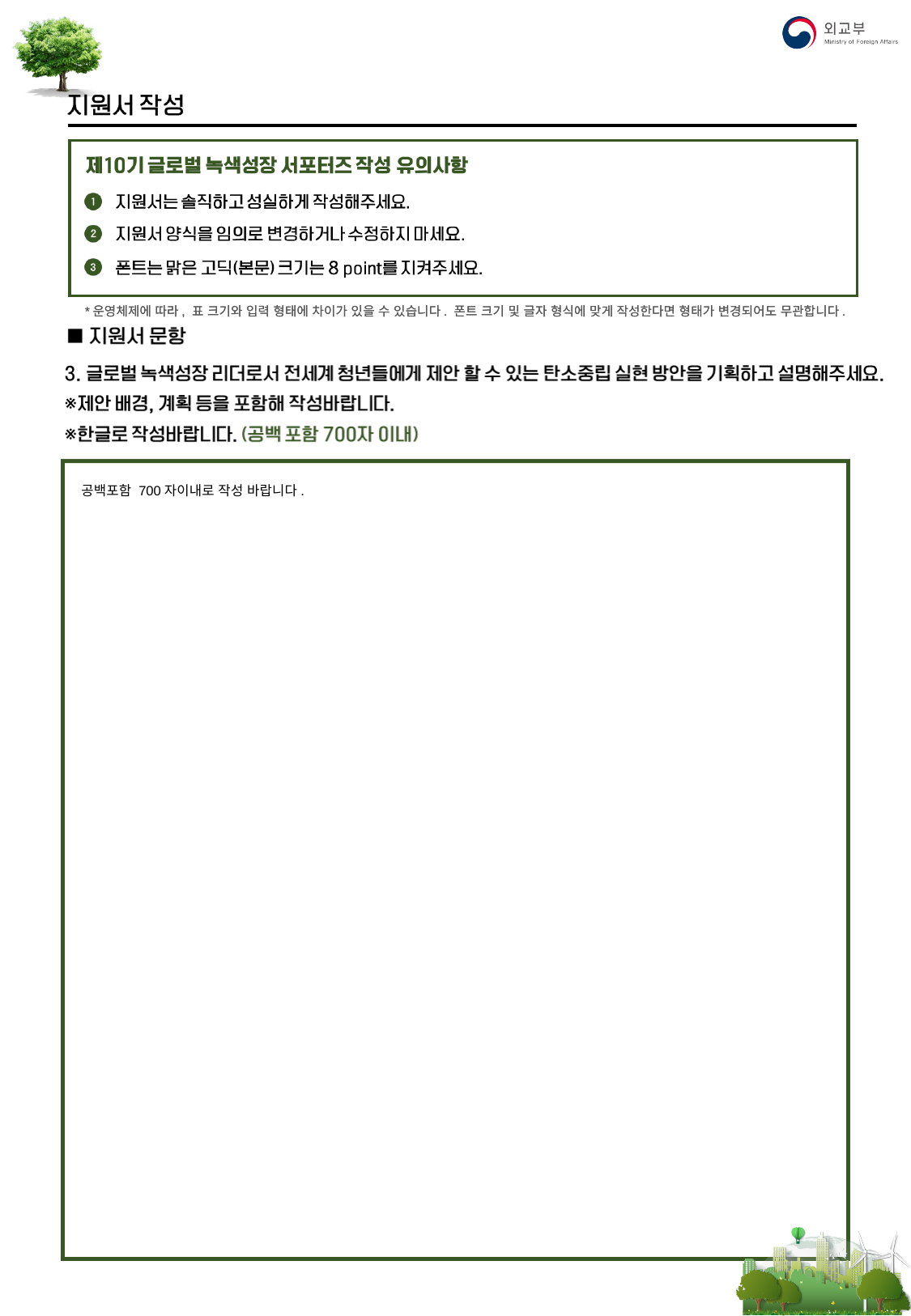

*운영체제에 따라, 표 크기와 입력 형태에 차이가 있을 수 있습니다. 폰트 크기 및 글자 형식에 맞게 작성한다면 형태가 변경되어도 무관합니다.
공백포함 700자이내로 작성 바랍니다.